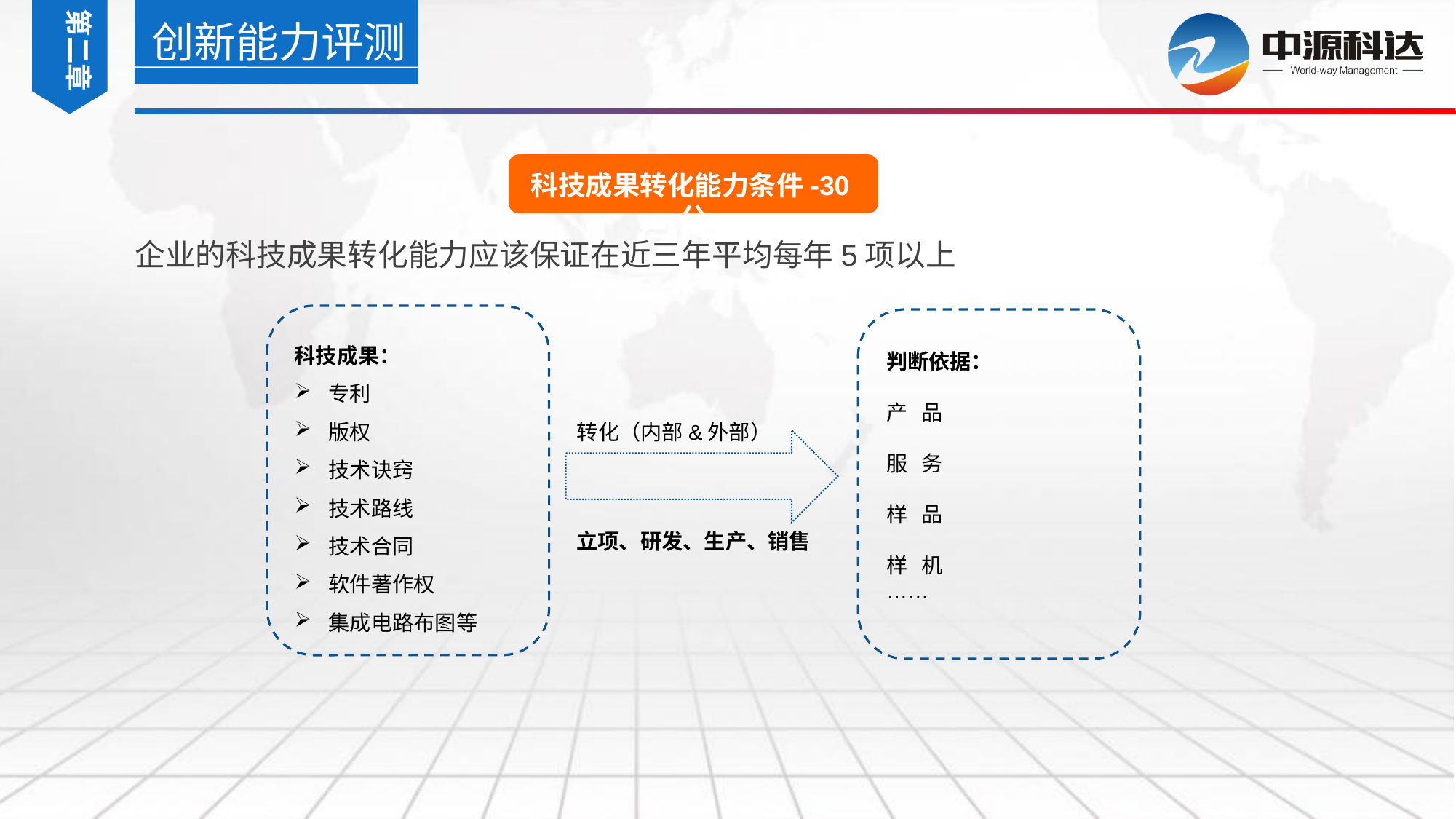

第二章
创新能力评测

科技成果转化能力条件-30分
企业的科技成果转化能力应该保证在近三年平均每年5项以上

科技成果：
专利
版权
技术诀窍
技术路线
技术合同
软件著作权
集成电路布图等
判断依据：

产   品

服   务

样   品

样   机
……
转化（内部&外部）

立项、研发、生产、销售